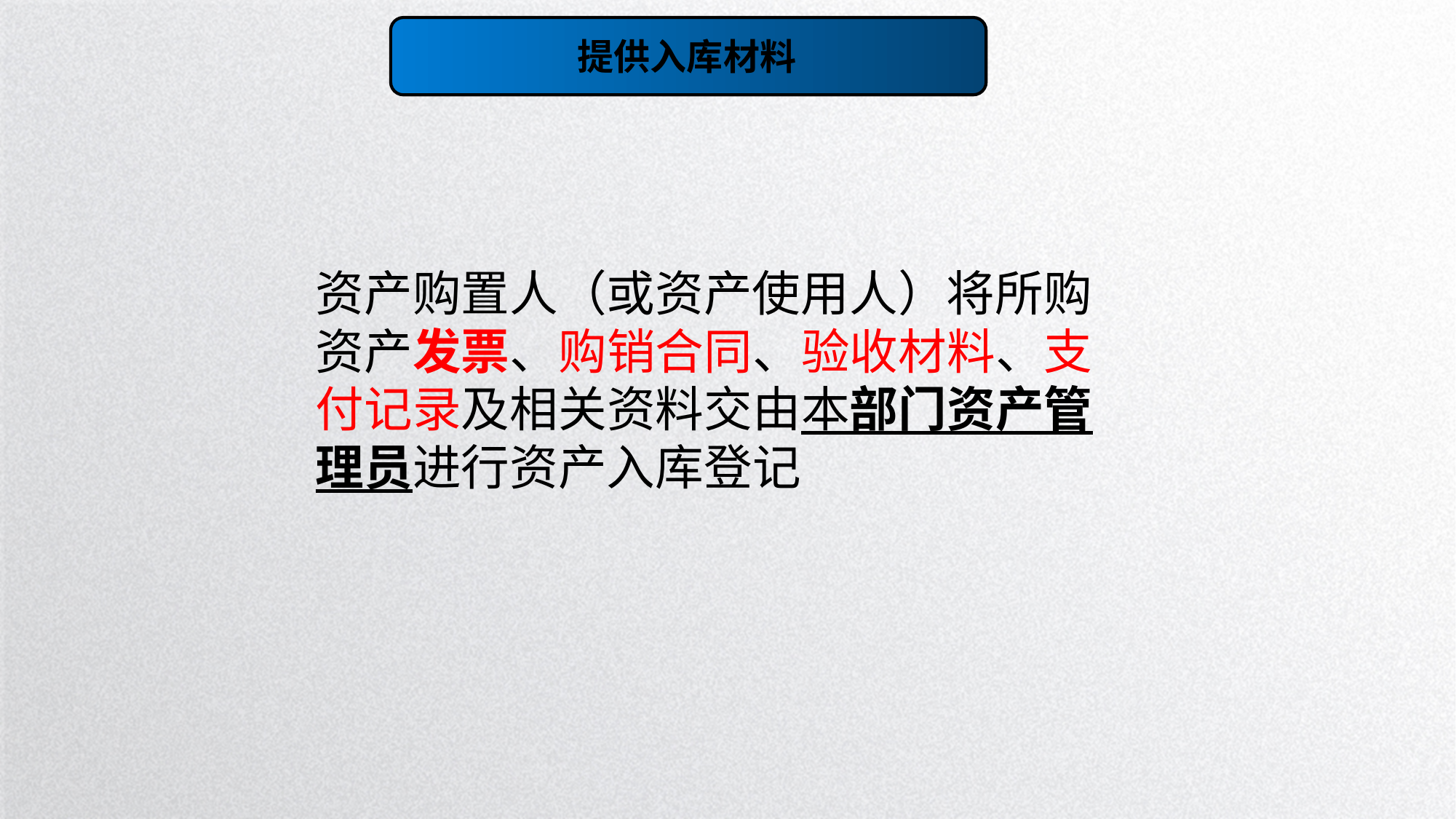

提供入库材料
资产购置人（或资产使用人）将所购资产发票、购销合同、验收材料、支付记录及相关资料交由本部门资产管理员进行资产入库登记